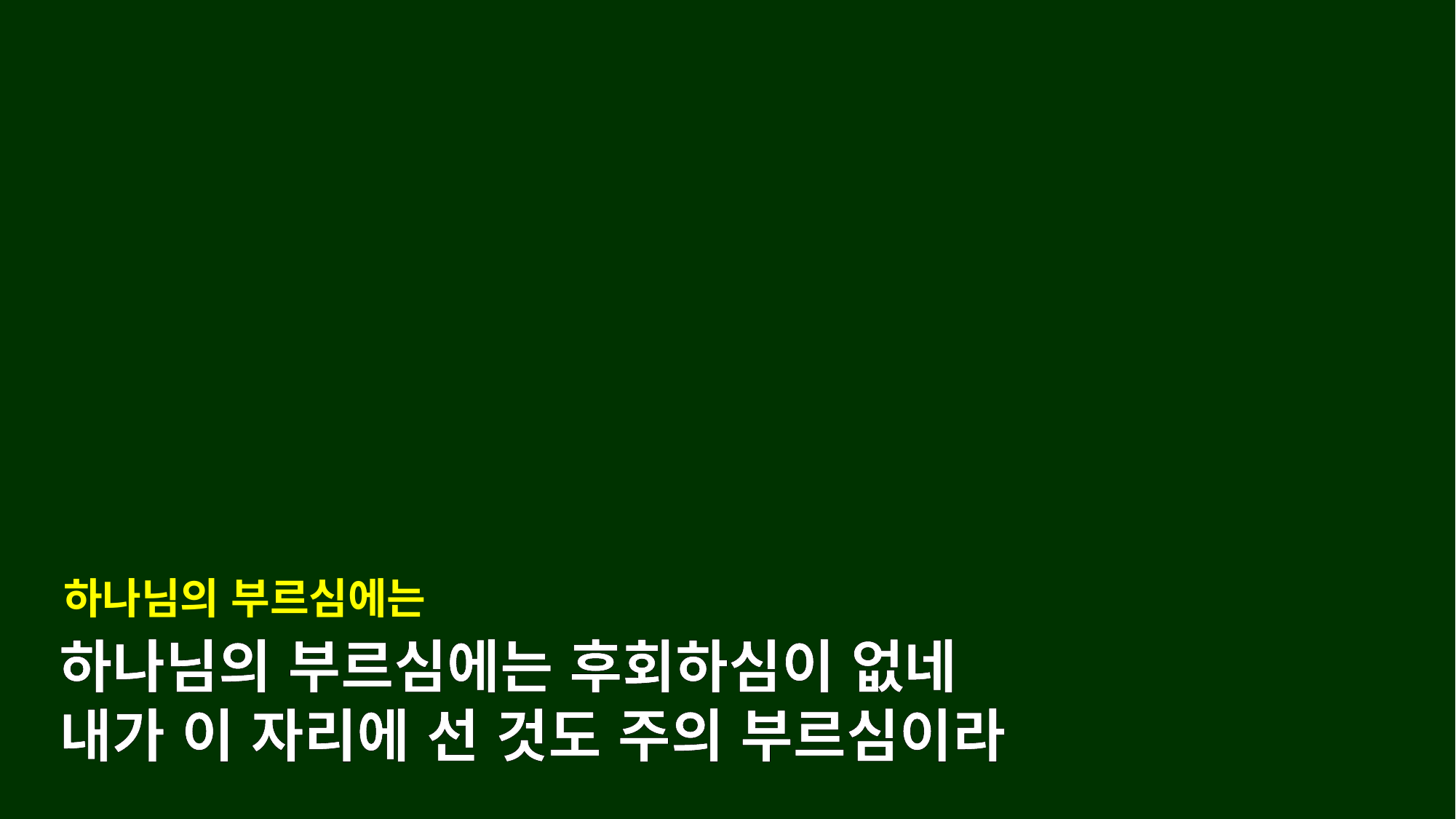

하나님의 부르심에는
하나님의 부르심에는 후회하심이 없네
내가 이 자리에 선 것도 주의 부르심이라